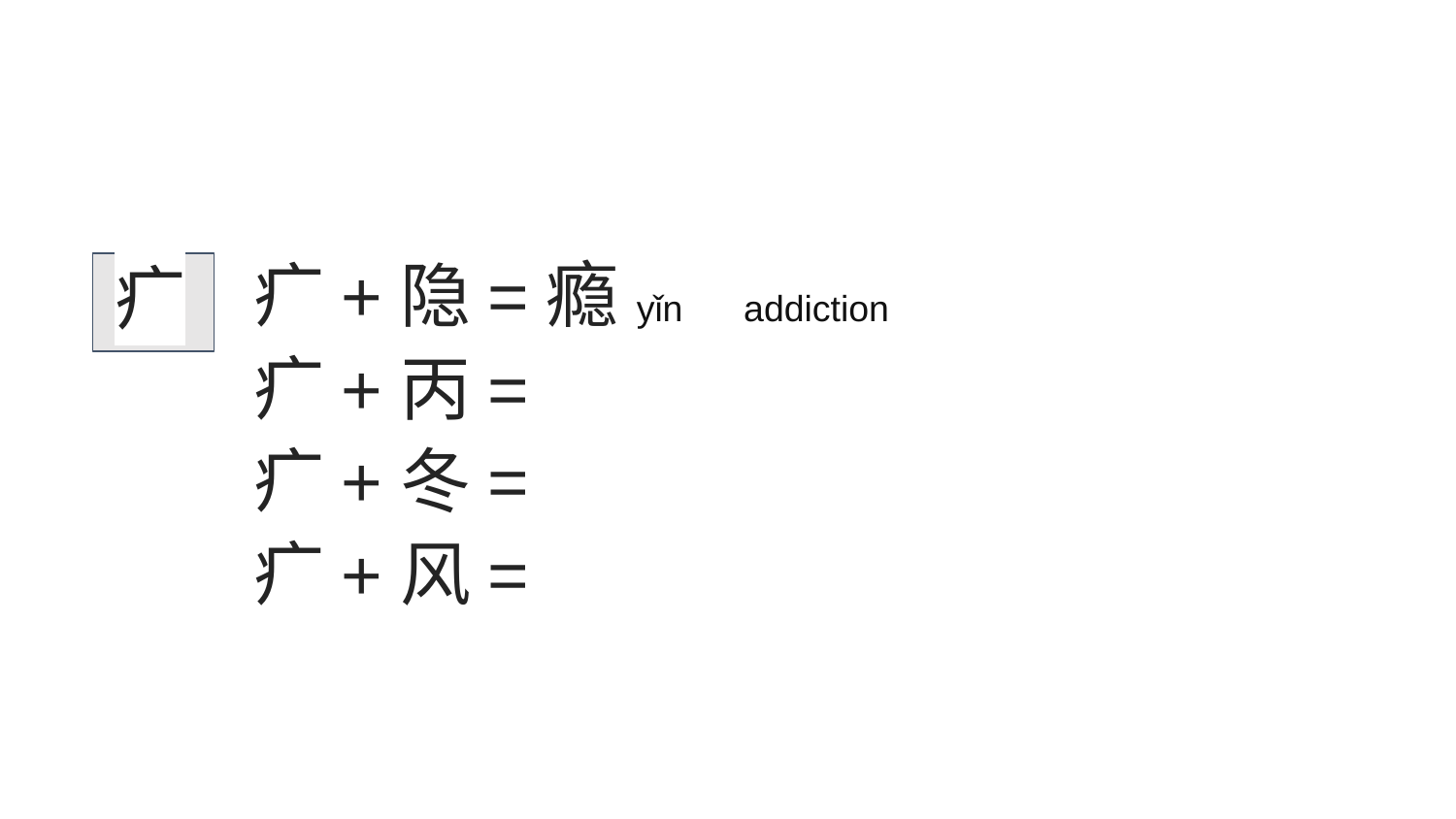

#
疒
疒+隐=瘾yǐn      addiction
疒+丙=
疒+冬=
疒+风=